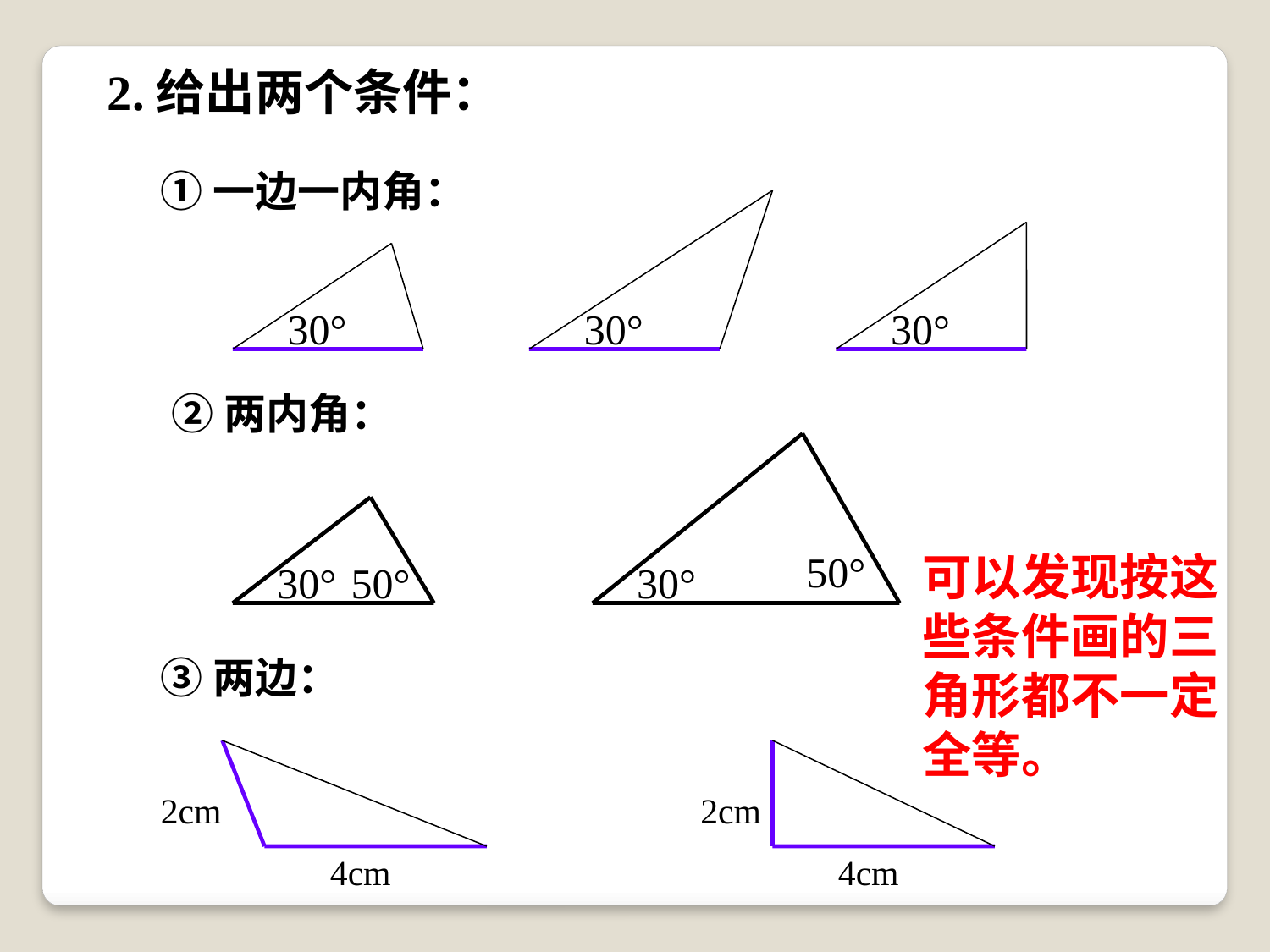

2.给出两个条件：

①一边一内角：

30°
30°
30°

②两内角：

50°
30°
50°
30°

可以发现按这些条件画的三角形都不一定全等。
③两边：

2cm
2cm
4cm
4cm